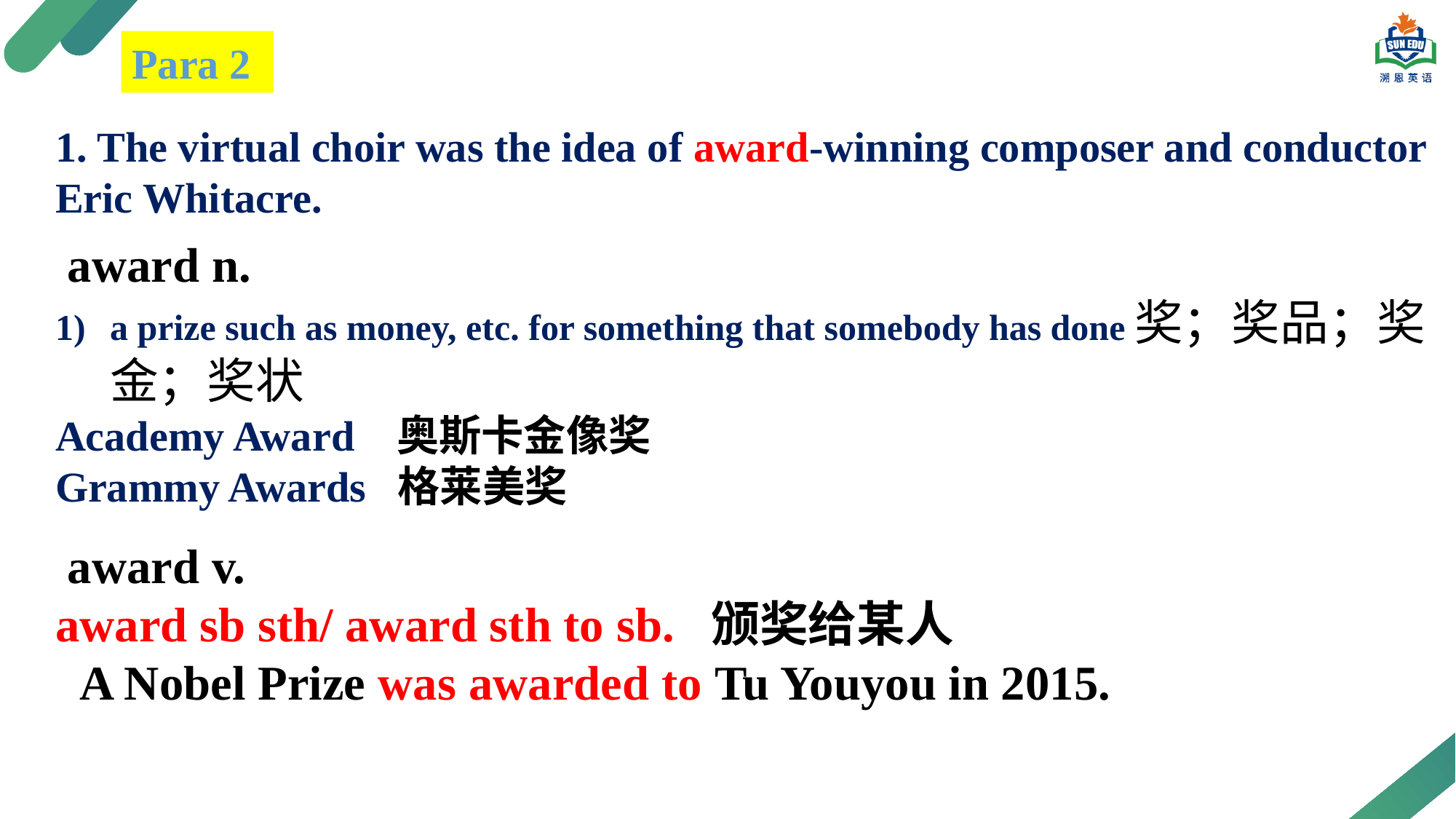

Para 2
1. The virtual choir was the idea of award-winning composer and conductor Eric Whitacre.
 award n.
a prize such as money, etc. for something that somebody has done奖；奖品；奖金；奖状
Academy Award   奥斯卡金像奖
Grammy Awards  格莱美奖
 award v.
award sb sth/ award sth to sb.  颁奖给某人
  A Nobel Prize was awarded to Tu Youyou in 2015.